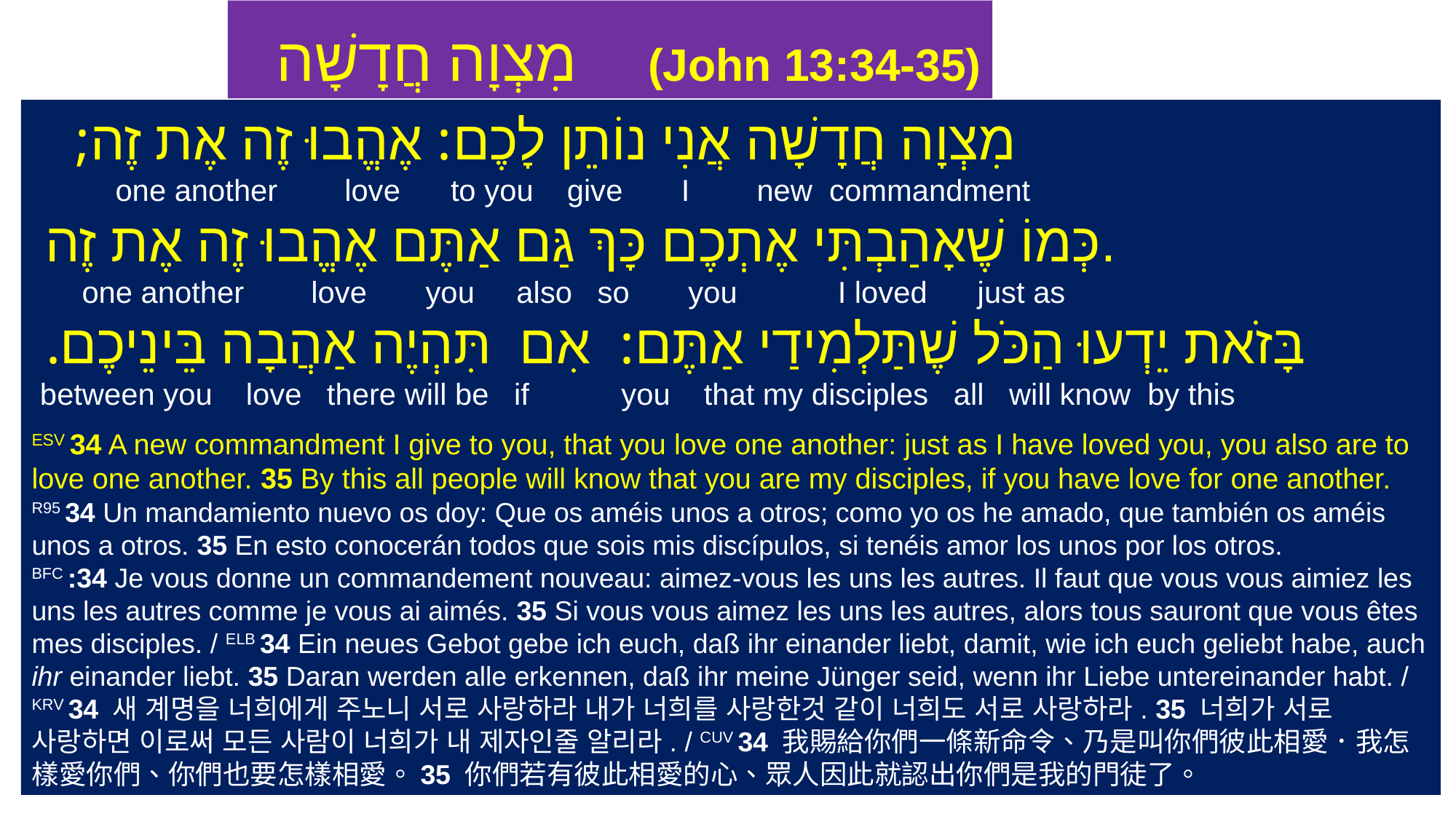

מִצְוָה חֲדָשָׁה      (John 13:34-35)
מִצְוָה חֲדָשָׁה אֲנִי נוֹתֵן לָכֶם: אֶהֱבוּ זֶה אֶת זֶה;
          one another        love      to you    give       I        new  commandment
 ‎כְּמוֹ שֶׁאָהַבְתִּי אֶתְכֶם כָּךְ גַּם אַתֶּם אֶהֱבוּ זֶה אֶת זֶה.
      one another        love       you     also   so       you            I loved      just as
בָּזֹאת יֵדְעוּ הַכֹּל שֶׁתַּלְמִידַי אַתֶּם:  אִם  תִּהְיֶה אַהֲבָה בֵּינֵיכֶם.
 between you    love   there will be   if           you    that my disciples   all   will know  by this

ESV 34 A new commandment I give to you, that you love one another: just as I have loved you, you also are to love one another. 35 By this all people will know that you are my disciples, if you have love for one another.
R95 34 Un mandamiento nuevo os doy: Que os améis unos a otros; como yo os he amado, que también os améis unos a otros. 35 En esto conocerán todos que sois mis discípulos, si tenéis amor los unos por los otros.
BFC :34 Je vous donne un commandement nouveau: aimez-vous les uns les autres. Il faut que vous vous aimiez les uns les autres comme je vous ai aimés. 35 Si vous vous aimez les uns les autres, alors tous sauront que vous êtes mes disciples. / ELB 34 Ein neues Gebot gebe ich euch, daß ihr einander liebt, damit, wie ich euch geliebt habe, auch ihr einander liebt. 35 Daran werden alle erkennen, daß ihr meine Jünger seid, wenn ihr Liebe untereinander habt. / KRV 34 새 계명을 너희에게 주노니 서로 사랑하라 내가 너희를 사랑한것 같이 너희도 서로 사랑하라. 35 너희가 서로 사랑하면 이로써 모든 사람이 너희가 내 제자인줄 알리라. / CUV 34 我賜給你們一條新命令、乃是叫你們彼此相愛．我怎樣愛你們、你們也要怎樣相愛。35 你們若有彼此相愛的心、眾人因此就認出你們是我的門徒了。